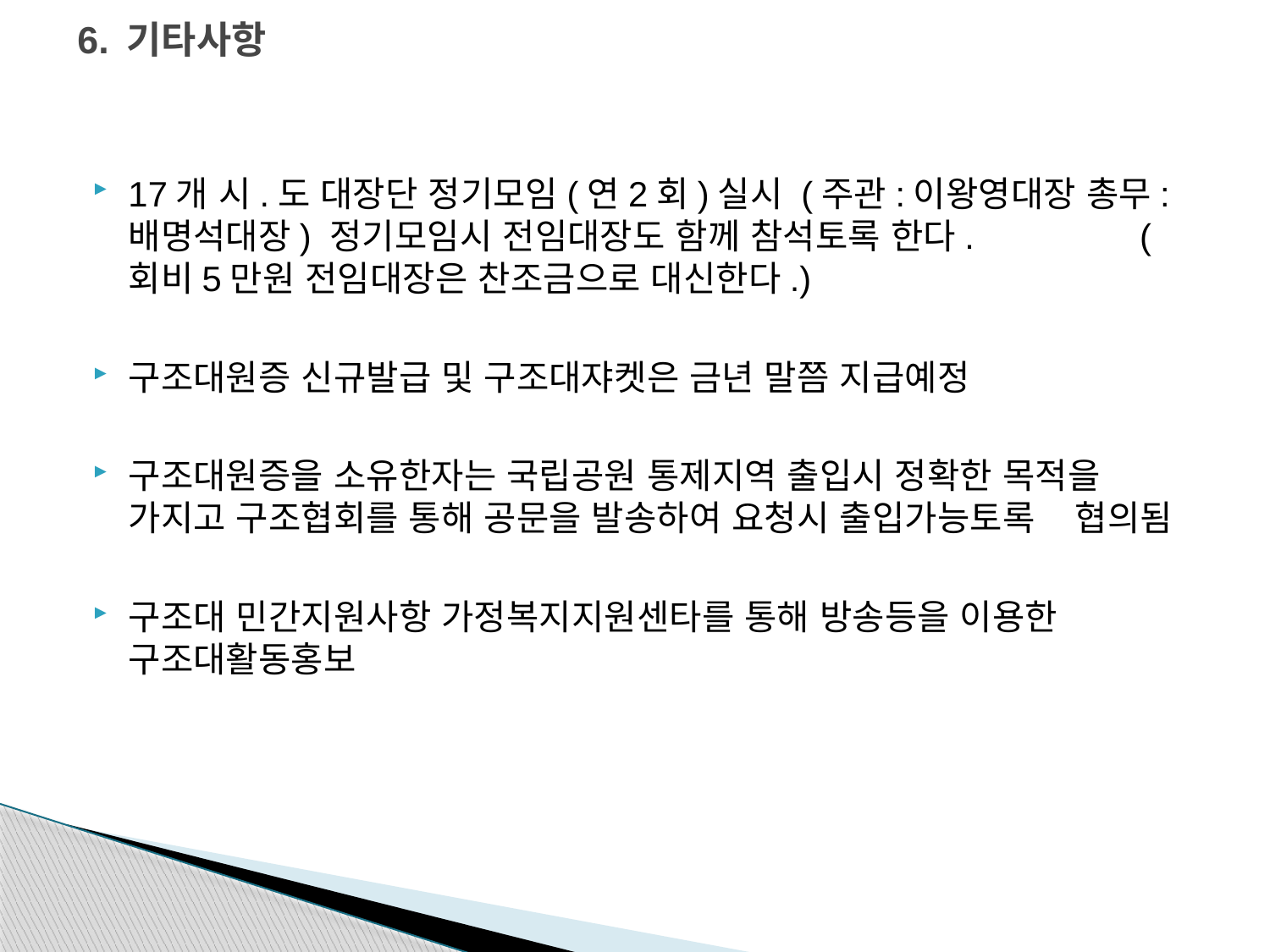

# 6. 기타사항

17개 시.도 대장단 정기모임(연2회)실시 (주관:이왕영대장 총무:배명석대장) 정기모임시 전임대장도 함께 참석토록 한다.                 (회비5만원 전임대장은 찬조금으로 대신한다.)

구조대원증 신규발급 및 구조대쟈켓은 금년 말쯤 지급예정

구조대원증을 소유한자는 국립공원 통제지역 출입시 정확한 목적을 가지고 구조협회를 통해 공문을 발송하여 요청시 출입가능토록    협의됨

구조대 민간지원사항 가정복지지원센타를 통해 방송등을 이용한 구조대활동홍보